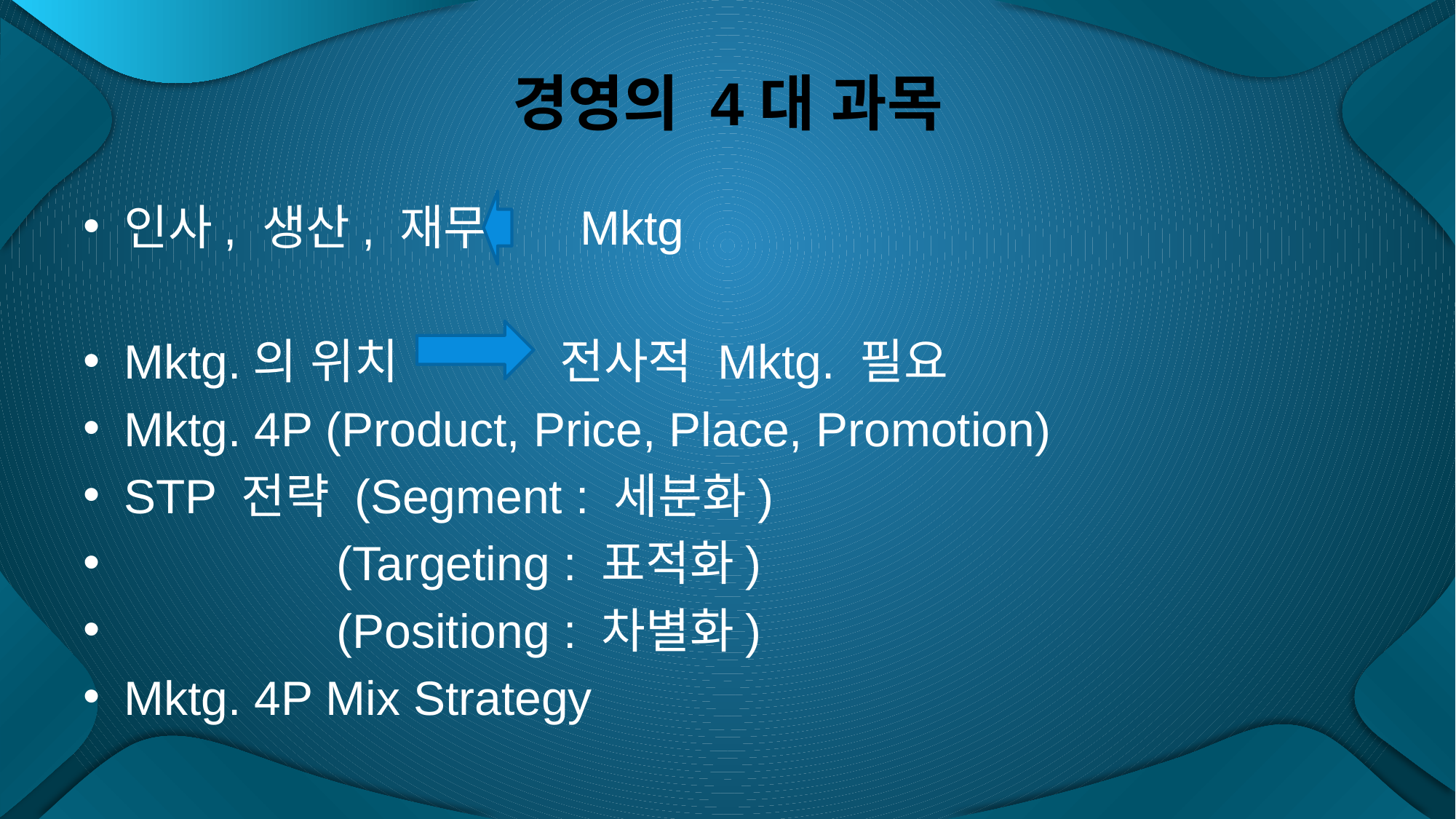

# 경영의 4대 과목
인사, 생산, 재무      Mktg

Mktg.의 위치            전사적 Mktg. 필요
Mktg. 4P (Product, Price, Place, Promotion)
STP 전략 (Segment : 세분화)
                (Targeting : 표적화)
                (Positiong : 차별화)
Mktg. 4P Mix Strategy